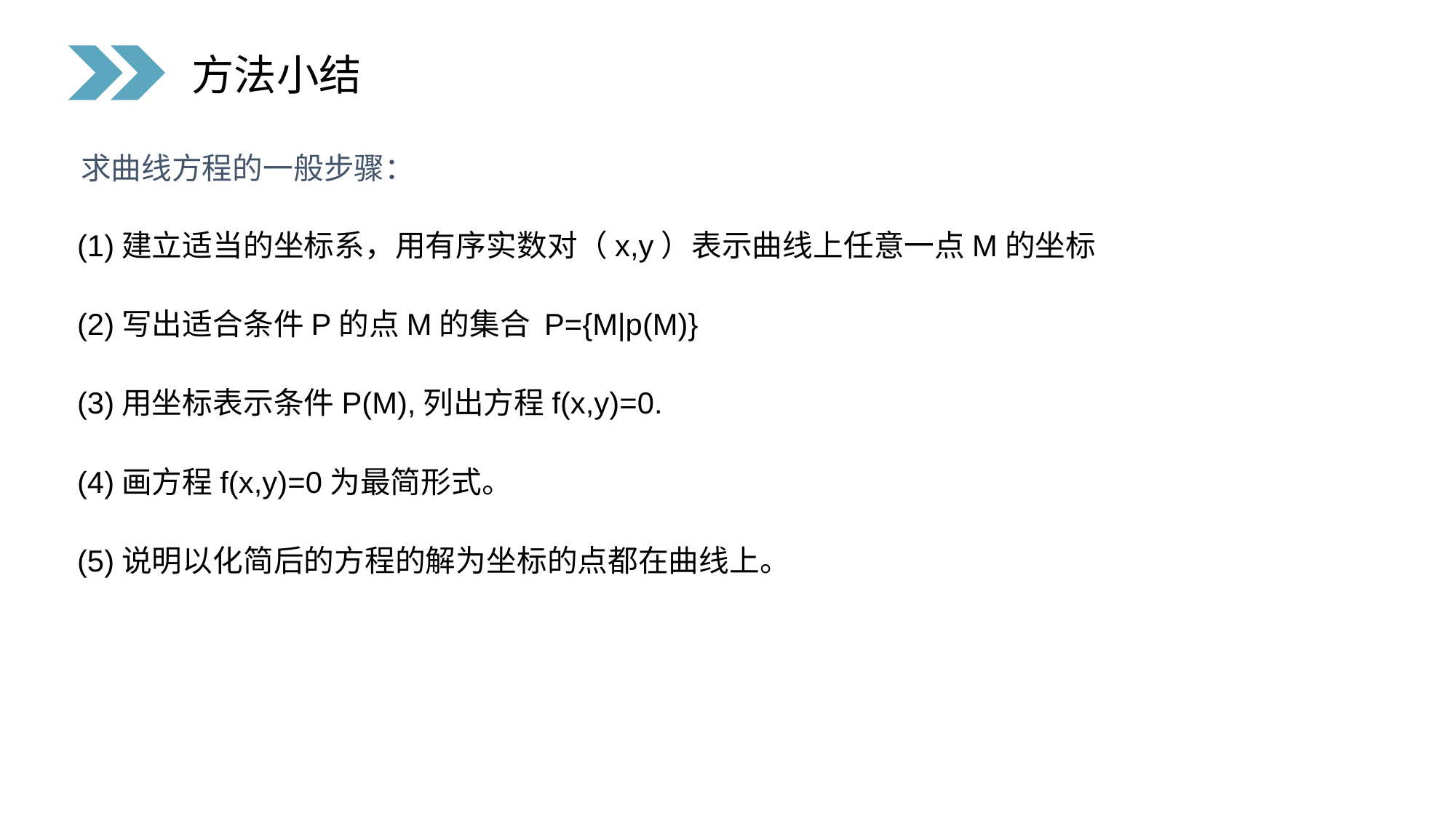

方法小结
求曲线方程的一般步骤：
(1)建立适当的坐标系，用有序实数对（x,y）表示曲线上任意一点M的坐标
(2)写出适合条件P的点M的集合 P={M|p(M)}
(3)用坐标表示条件P(M),列出方程f(x,y)=0.
(4)画方程f(x,y)=0为最简形式。
(5)说明以化简后的方程的解为坐标的点都在曲线上。